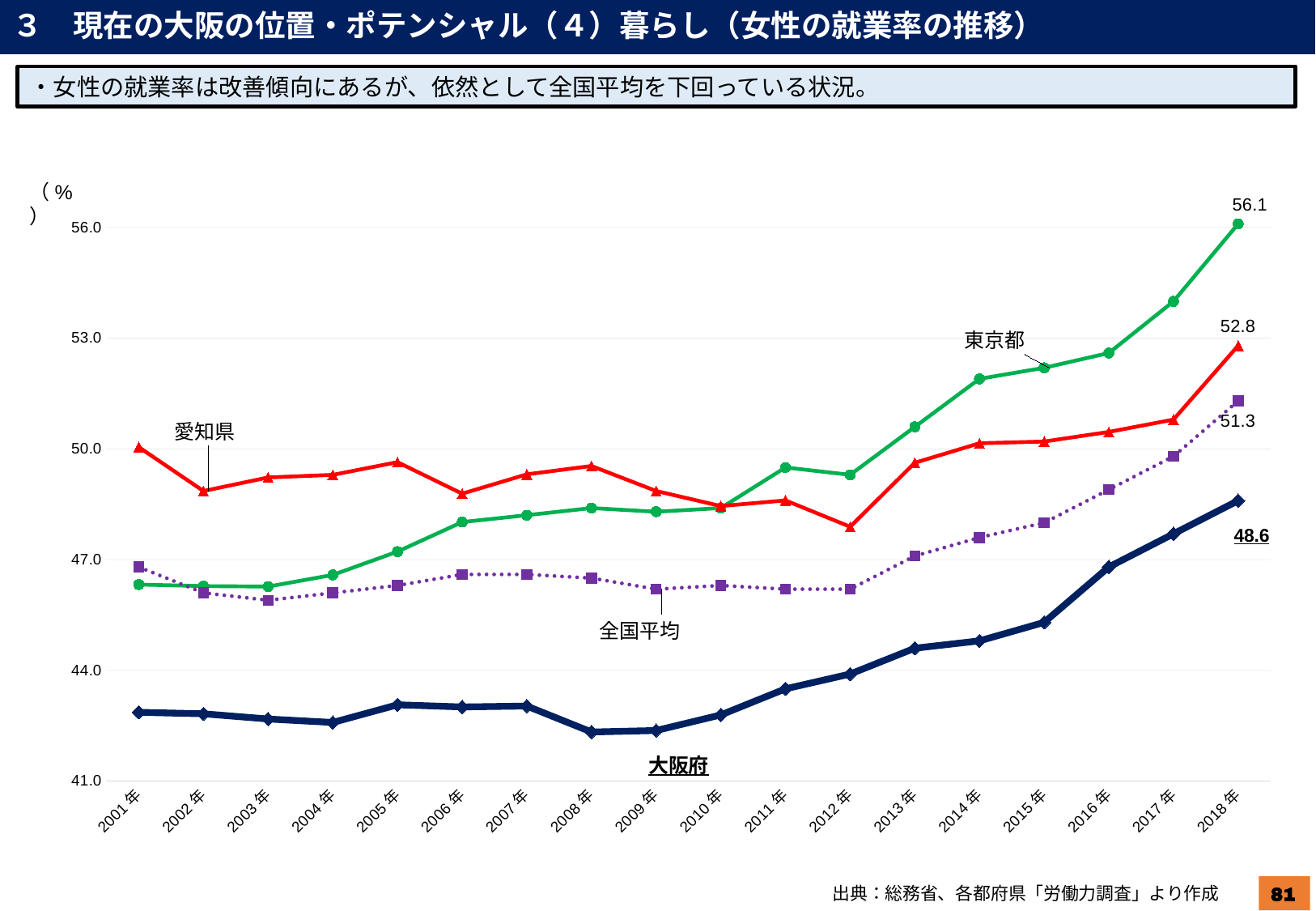

３　現在の大阪の位置・ポテンシャル（４）暮らし（女性の就業率の推移）
・女性の就業率は改善傾向にあるが、依然として全国平均を下回っている状況。
（%）

### Chart

| Category | 大阪府 | 東京都 | 愛知県 | 全国平均 |
|---|---|---|---|---|
| 2001年 | 42.86450283359093 | 46.324915190350545 | 50.049950049950056 | 46.8 |
| 2002年 | 42.824074074074076 | 46.28328402366864 | 48.861010234400794 | 46.1 |
| 2003年 | 42.6819923371648 | 46.27084478651274 | 49.22874958976042 | 45.9 |
| 2004年 | 42.58787570045848 | 46.58656471873293 | 49.29807378387202 | 46.1 |
| 2005年 | 43.067921648435515 | 47.21720274665703 | 49.642857142857146 | 46.3 |
| 2006年 | 43.00965937976614 | 48.01864801864802 | 48.78915079108815 | 46.6 |
| 2007年 | 43.03413400758534 | 48.2054890921886 | 49.312440038375435 | 46.6 |
| 2008年 | 42.33004801617387 | 48.4 | 49.53924372418176 | 46.5 |
| 2009年 | 42.36988377968671 | 48.3 | 48.861480075901326 | 46.2 |
| 2010年 | 42.79222418581166 | 48.4 | 48.45425867507886 | 46.3 |
| 2011年 | 43.5 | 49.5 | 48.60632633886627 | 46.2 |
| 2012年 | 43.9 | 49.3 | 47.891283973758206 | 46.2 |
| 2013年 | 44.6 | 50.6 | 49.626168224299064 | 47.1 |
| 2014年 | 44.8 | 51.9 | 50.15527950310559 | 47.6 |
| 2015年 | 45.3 | 52.2 | 50.20117610646858 | 48.0 |
| 2016年 | 46.8 | 52.6 | 50.46267735965454 | 48.9 |
| 2017年 | 47.7 | 54.0 | 50.79656862745098 | 49.8 |
| 2018年 | 48.6 | 56.1 | 52.8 | 51.3 |
出典：総務省、各都府県「労働力調査」より作成
81